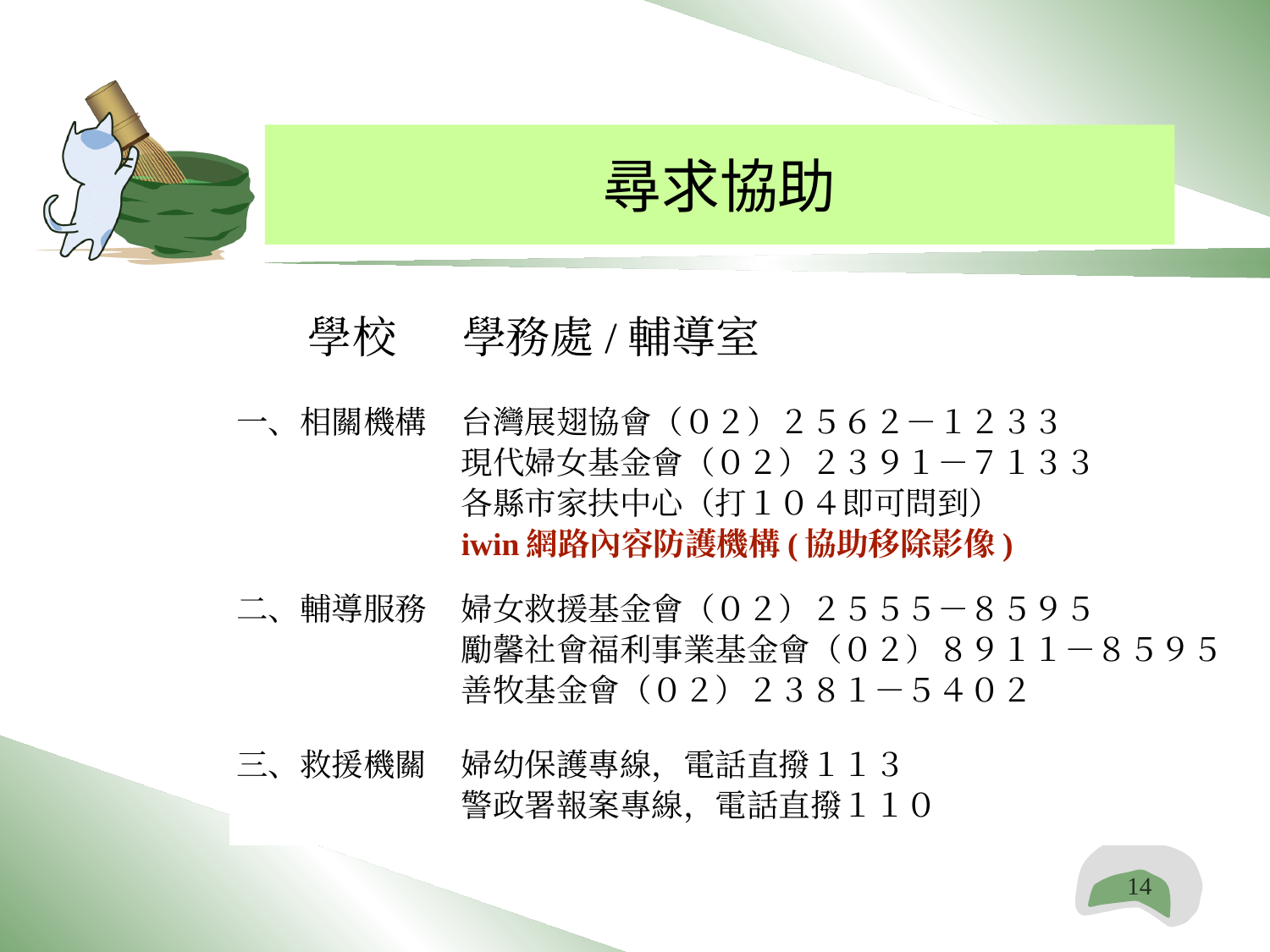

尋求協助
     學校      學務處/輔導室
| 一、相關機構 | 台灣展翅協會（０２）２５６２－１２３３ 現代婦女基金會（０２）２３９１－７１３３ 各縣市家扶中心（打１０４即可問到） iwin網路內容防護機構(協助移除影像) |
| --- | --- |
| 二、輔導服務 | 婦女救援基金會（０２）２５５５－８５９５ 勵馨社會福利事業基金會（０２）８９１１－８５９５ 善牧基金會（０２）２３８１－５４０２ |
| 三、救援機關 | 婦幼保護專線，電話直撥１１３ 警政署報案專線，電話直撥１１０ |

14